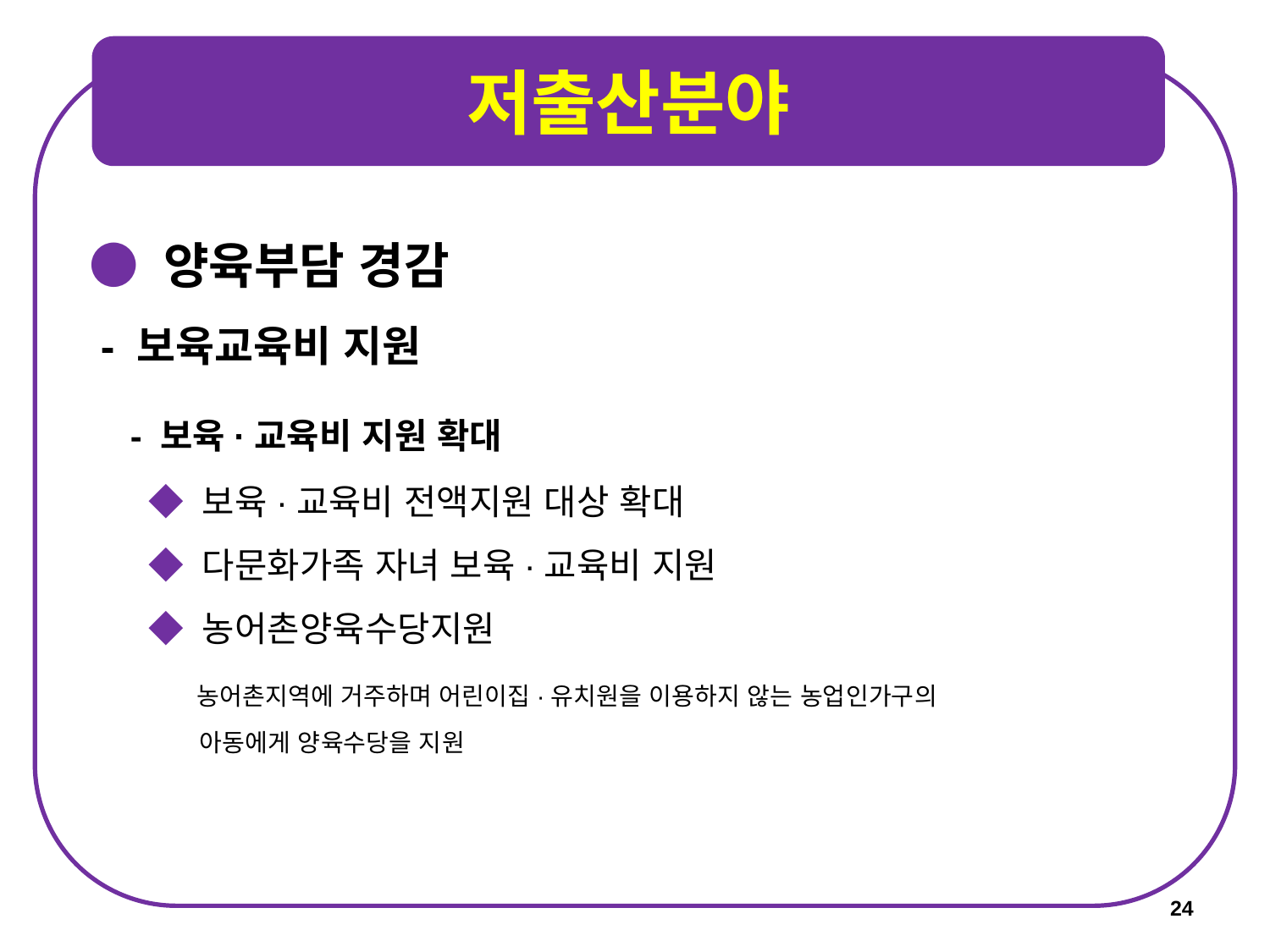

저출산분야
● 양육부담 경감
 - 보육교육비 지원
   - 보육·교육비 지원 확대
      ◆ 보육·교육비 전액지원 대상 확대
      ◆ 다문화가족 자녀 보육·교육비 지원
      ◆ 농어촌양육수당지원
          농어촌지역에 거주하며 어린이집·유치원을 이용하지 않는 농업인가구의
               아동에게 양육수당을 지원
24